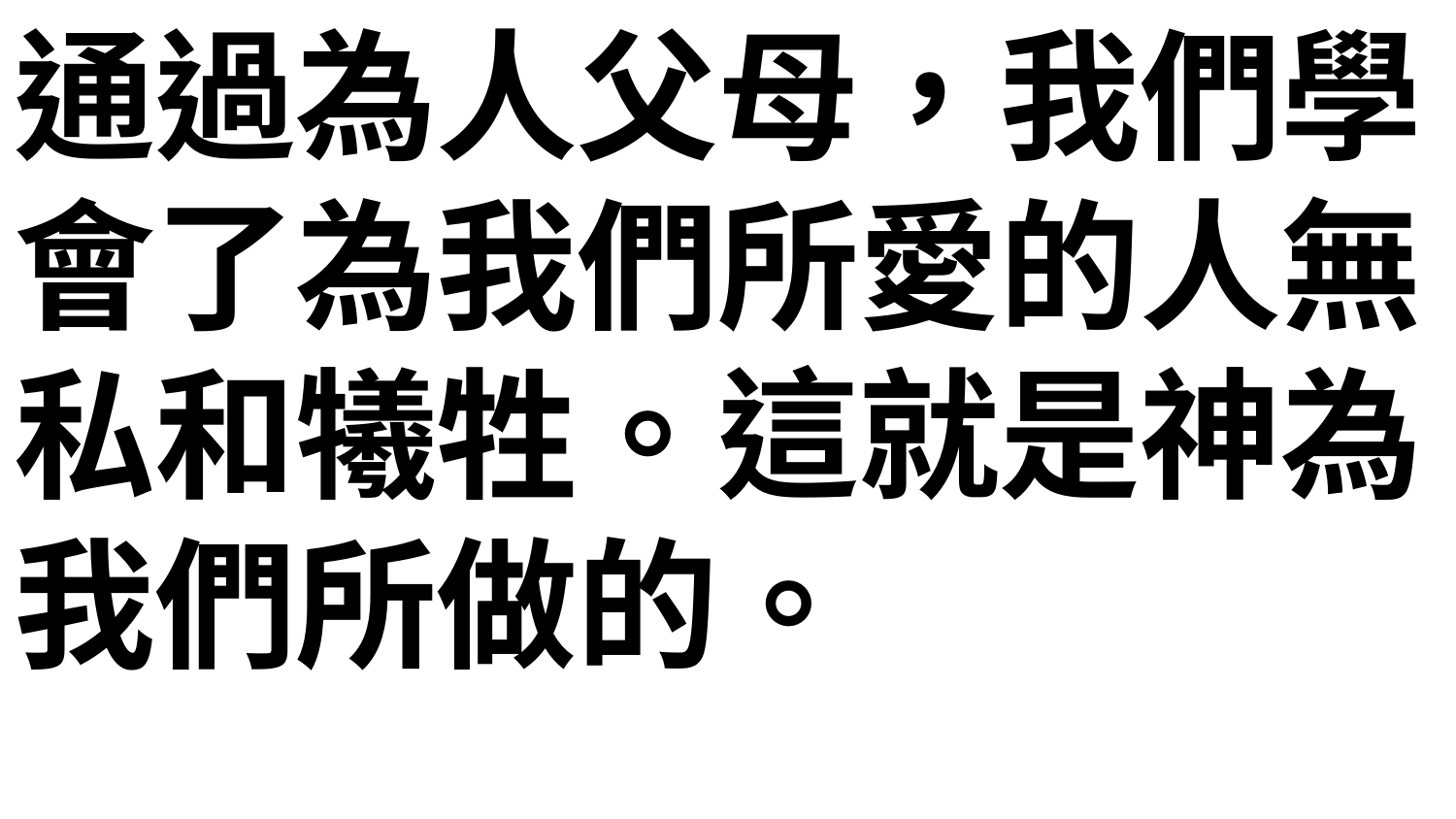

通過為人父母，我們學會了為我們所愛的人無私和犧牲。這就是神為我們所做的。